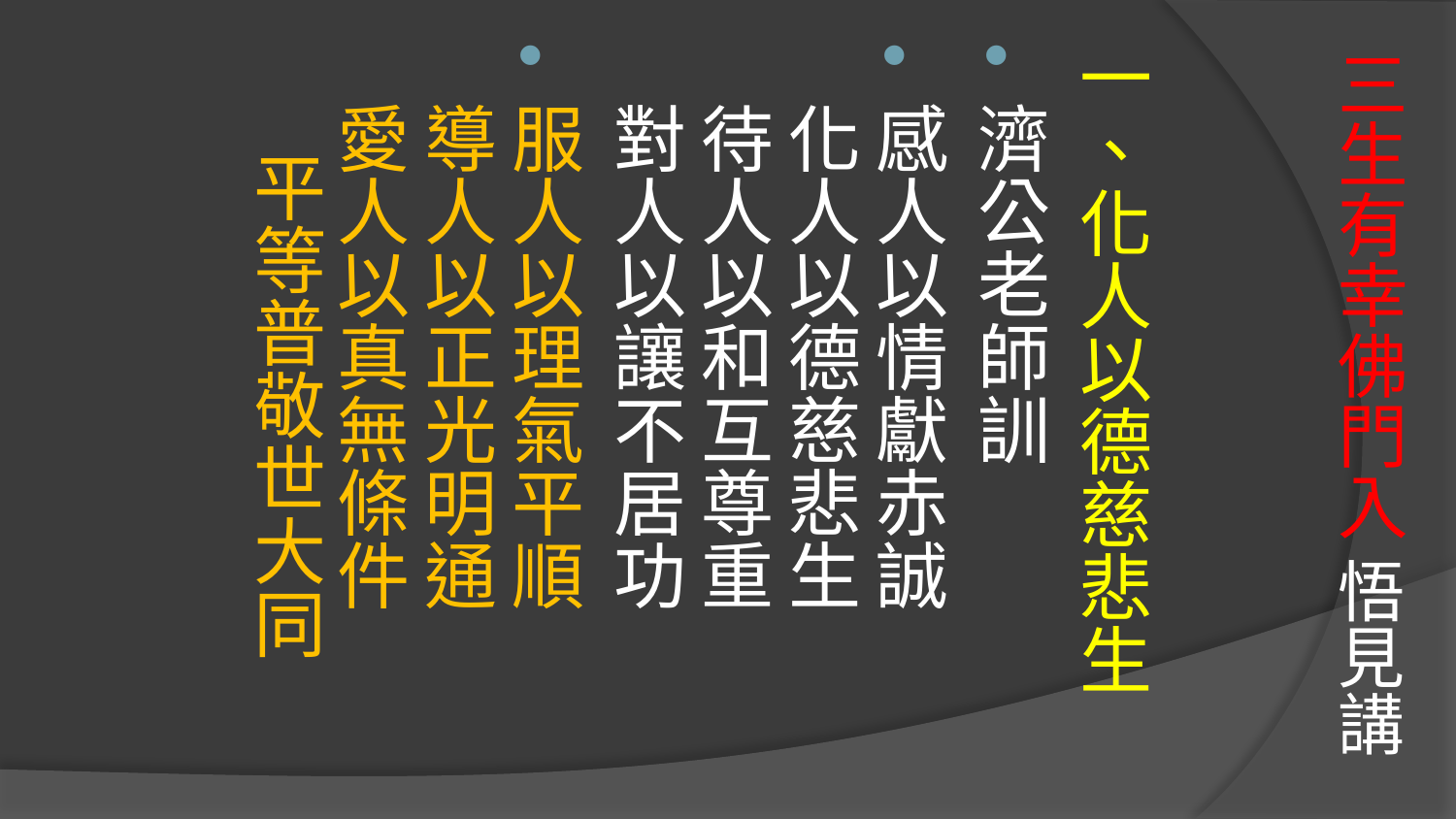

# 三生有幸佛門入 悟見講
一、化人以德慈悲生
濟公老師訓
感人以情獻赤誠　  化人以德慈悲生
待人以和互尊重　     對人以讓不居功
服人以理氣平順　       導人以正光明通
愛人以真無條件　          平等普敬世大同